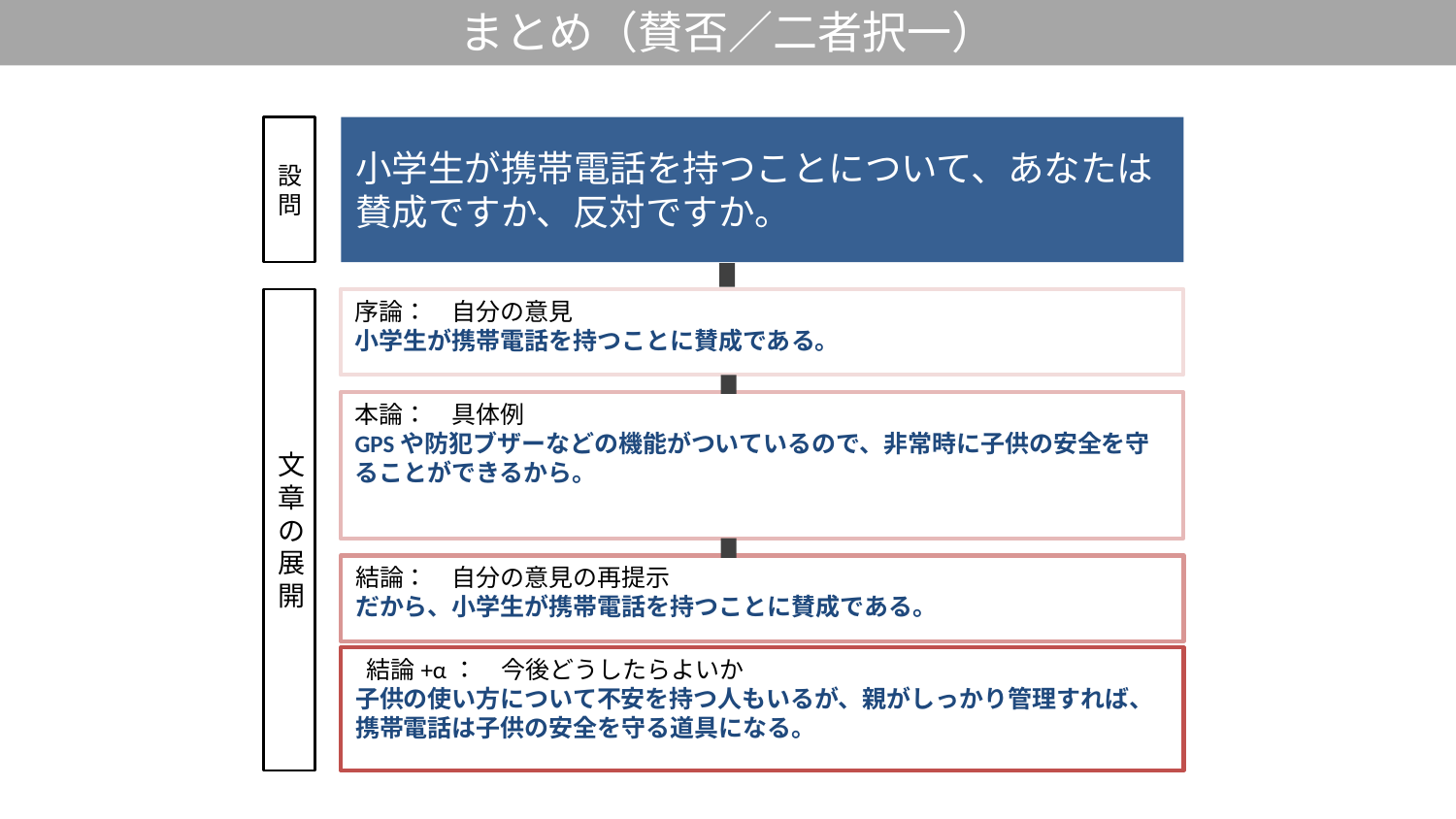

# まとめ（賛否／二者択一）
設問
小学生が携帯電話を持つことについて、あなたは賛成ですか、反対ですか。

文章の展開
序論：　自分の意見
小学生が携帯電話を持つことに賛成である。

本論：　具体例
GPSや防犯ブザーなどの機能がついているので、非常時に子供の安全を守ることができるから。

結論：　自分の意見の再提示
だから、小学生が携帯電話を持つことに賛成である。

 結論+α：　今後どうしたらよいか
子供の使い方について不安を持つ人もいるが、親がしっかり管理すれば、携帯電話は子供の安全を守る道具になる。